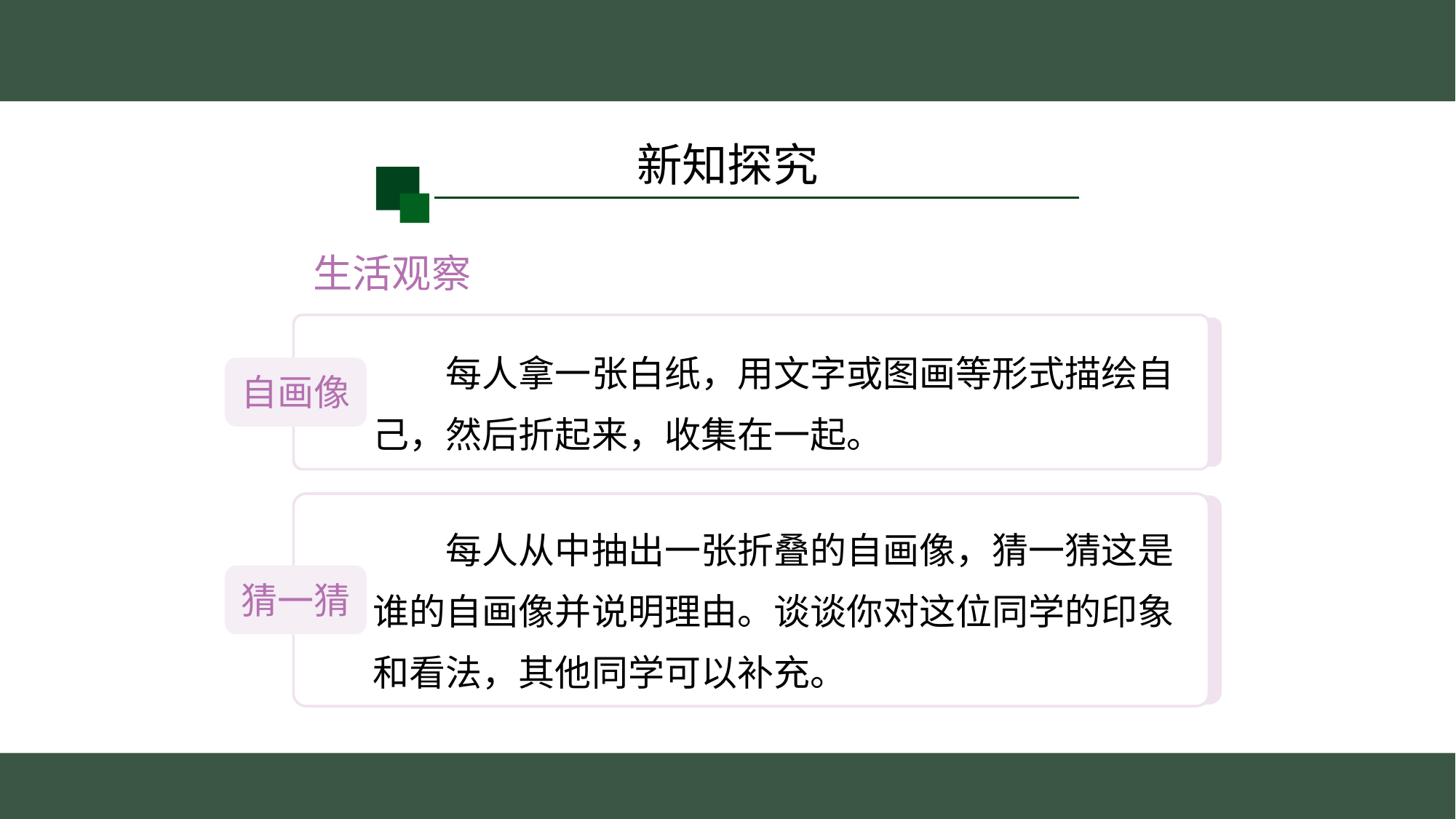

新知探究
　　生活观察

　　每人拿一张白纸，用文字或图画等形式描绘自己，然后折起来，收集在一起。

自画像

　　每人从中抽出一张折叠的自画像，猜一猜这是谁的自画像并说明理由。谈谈你对这位同学的印象和看法，其他同学可以补充。

猜一猜